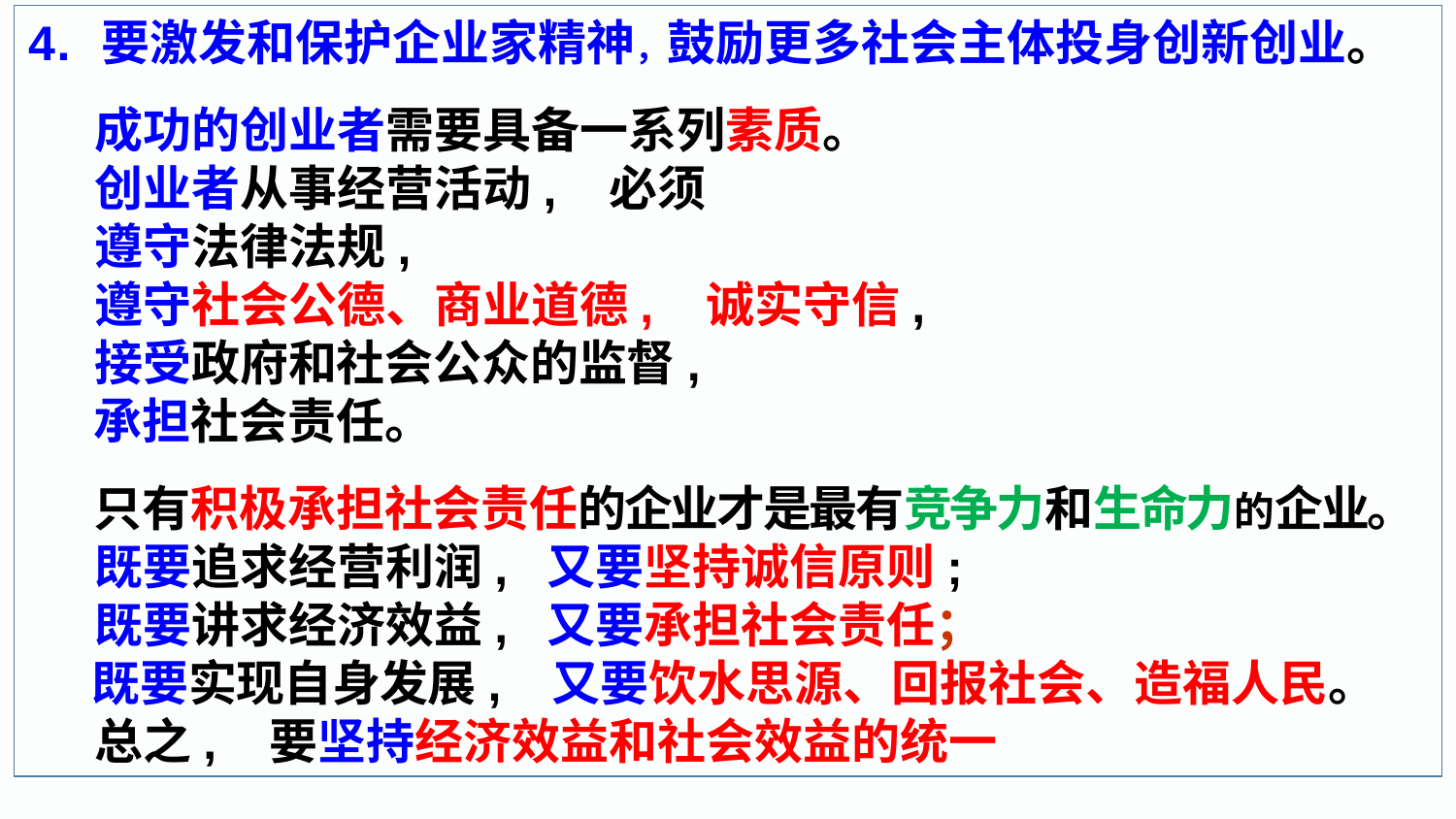

要激发和保护企业家精神，鼓励更多社会主体投身创新创业。

     成功的创业者需要具备一系列素质。
     创业者从事经营活动,   必须
     遵守法律法规,
     遵守社会公德、商业道德,   诚实守信,
     接受政府和社会公众的监督,
     承担社会责任。

     只有积极承担社会责任的企业才是最有竞争力和生命力的企业。
     既要追求经营利润,  又要坚持诚信原则;
     既要讲求经济效益,  又要承担社会责任；
     既要实现自身发展,   又要饮水思源、回报社会、造福人民。
     总之,   要坚持经济效益和社会效益的统一